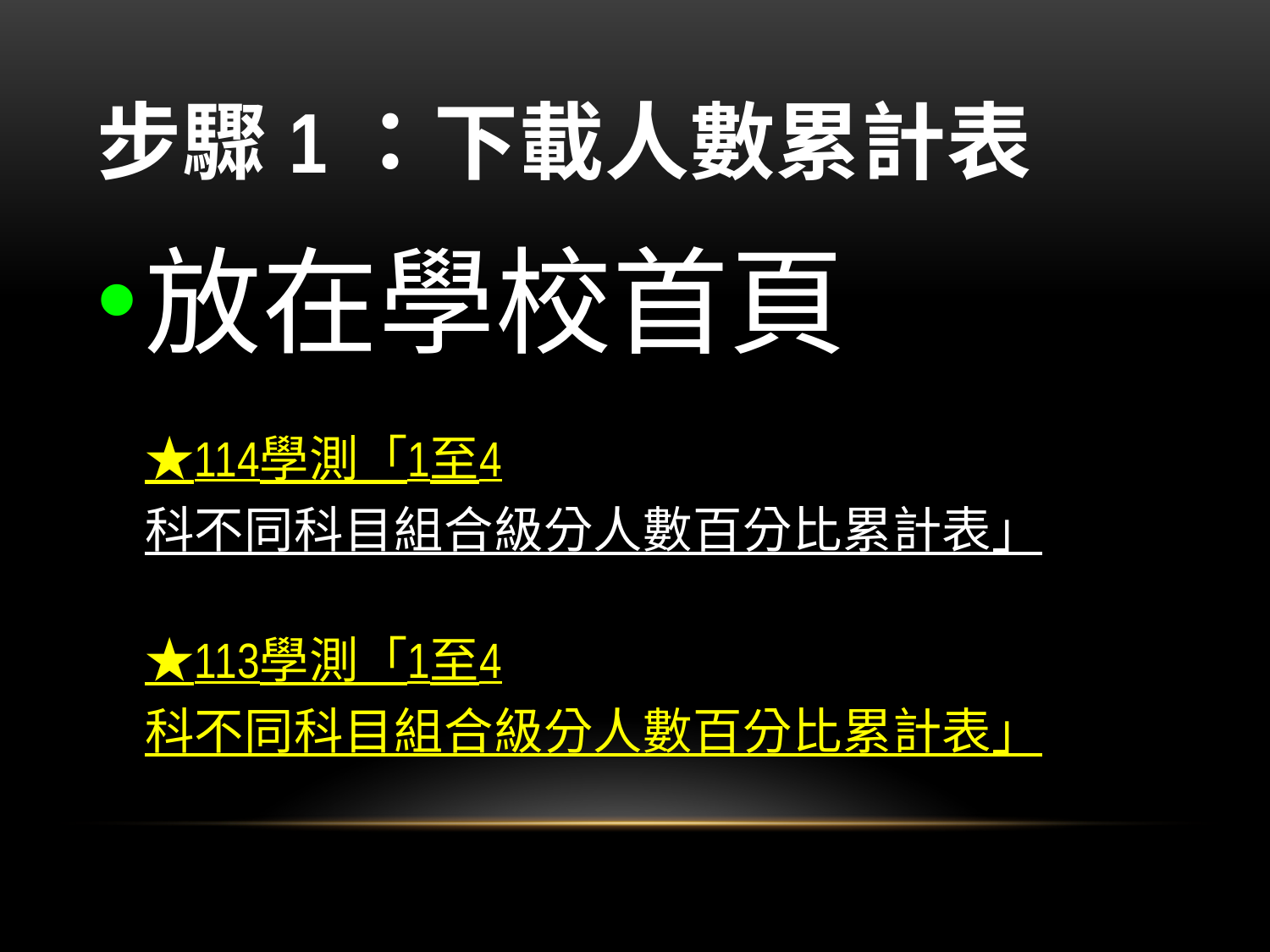

# 步驟1：下載人數累計表
放在學校首頁
★114學測「1至4科不同科目組合級分人數百分比累計表」
★113學測「1至4科不同科目組合級分人數百分比累計表」